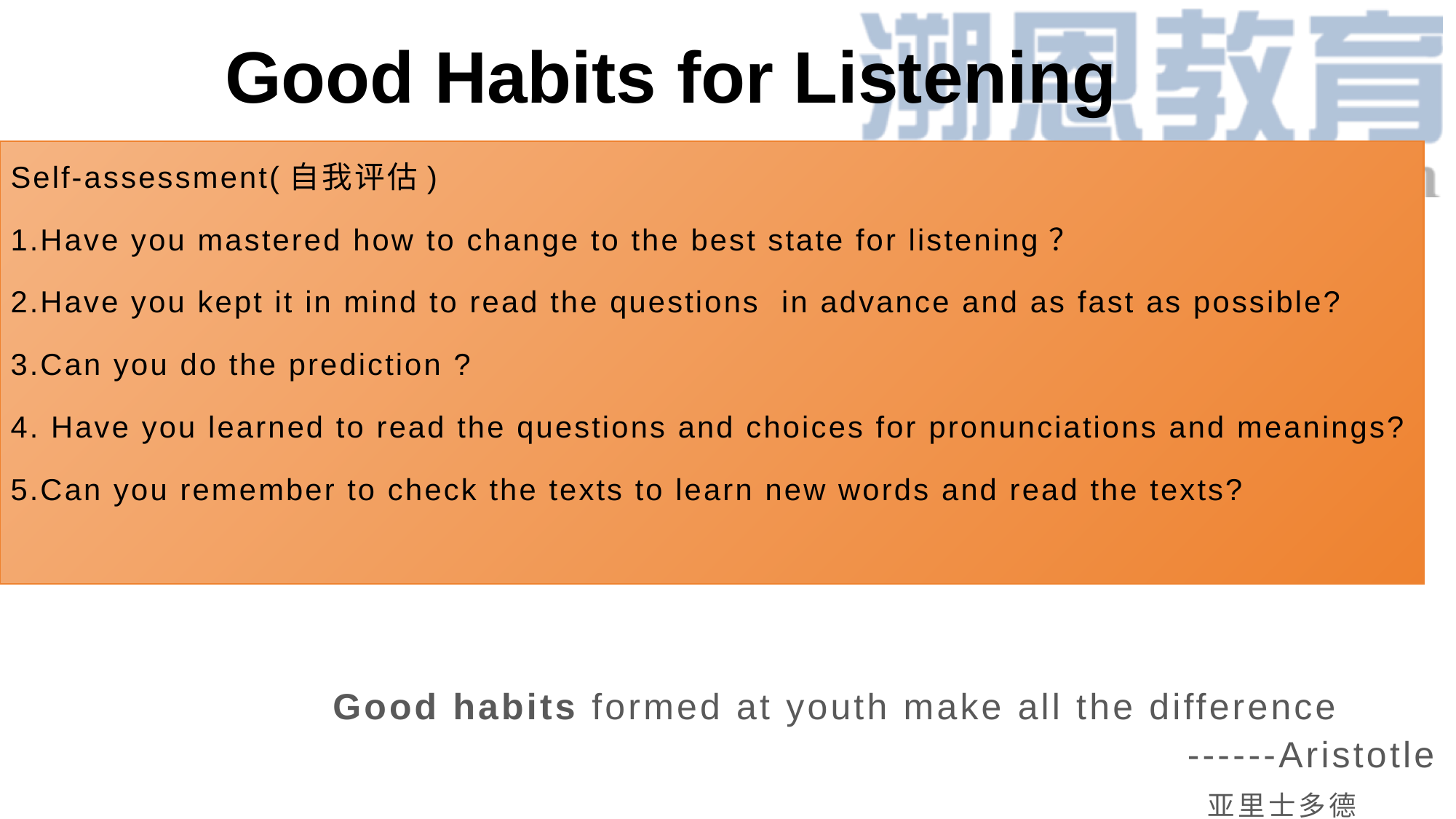

Good Habits for Listening
Self-assessment(自我评估)
1.Have you mastered how to change to the best state for listening？
2.Have you kept it in mind to read the questions  in advance and as fast as possible?
3.Can you do the prediction ?
4. Have you learned to read the questions and choices for pronunciations and meanings?
5.Can you remember to check the texts to learn new words and read the texts?

Good habits formed at youth make all the difference
                                                                        ------Aristotle
                                                                                亚里士多德